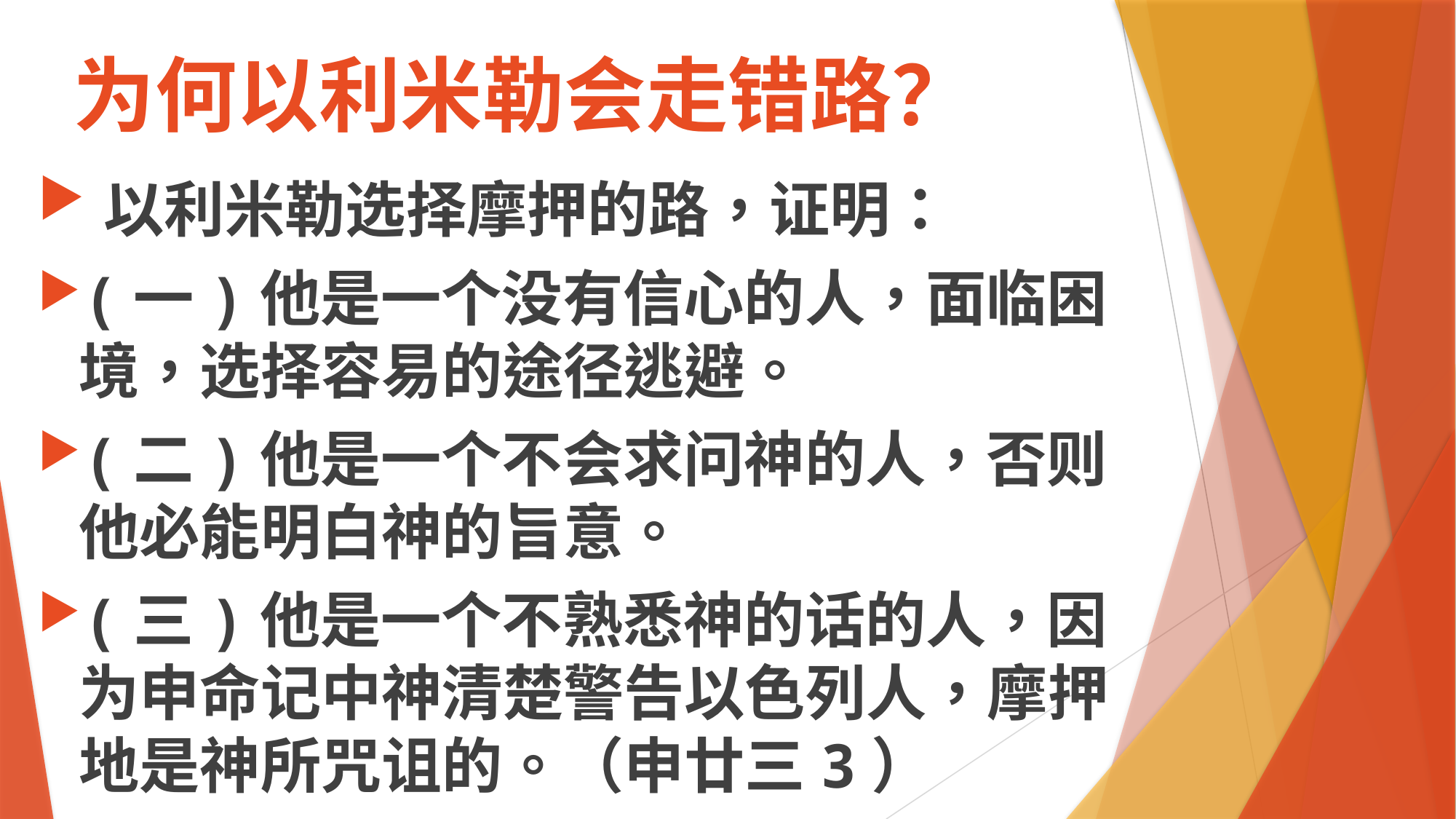

# 为何以利米勒会走错路？
​以利米勒选择摩押的路，证明：
(一)他是一个没有信心的人，面临困境，选择容易的途径逃避。
(二)他是一个不会求问神的人，否则他必能明白神的旨意。
(三)他是一个不熟悉神的话的人，因为申命记中神清楚警告以色列人，摩押地是神所咒诅的。（申廿三3）